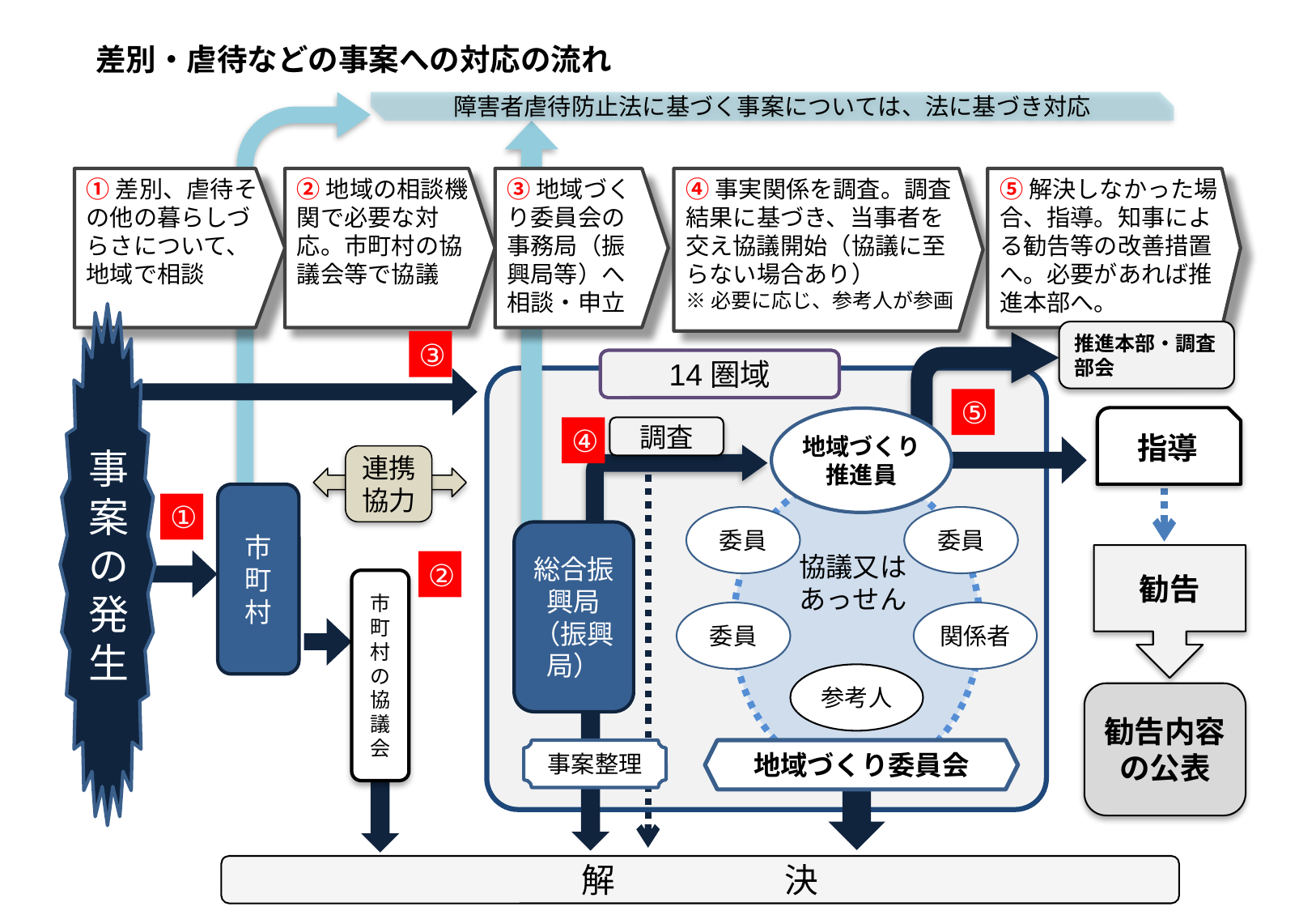

差別・虐待などの事案への対応の流れ

障害者虐待防止法に基づく事案については、法に基づき対応

①差別、虐待その他の暮らしづらさについて、地域で相談
②地域の相談機関で必要な対応。市町村の協議会等で協議
③地域づくり委員会の事務局（振興局等）へ相談・申立

④事実関係を調査。調査結果に基づき、当事者を交え協議開始（協議に至らない場合あり）
※必要に応じ、参考人が参画

⑤解決しなかった場合、指導。知事による勧告等の改善措置へ。必要があれば推進本部へ。

事案の発生
推進本部・調査部会
③

14圏域

⑤
指導
地域づくり推進員

委員
委員
協議又はあっせん
委員
関係者
参考人
④
調査

連携協力

市町村
①
総合振興局（振興局）
勧告

②
市町村の協議会

勧告内容の公表
事案整理
地域づくり委員会

解　　　　　決